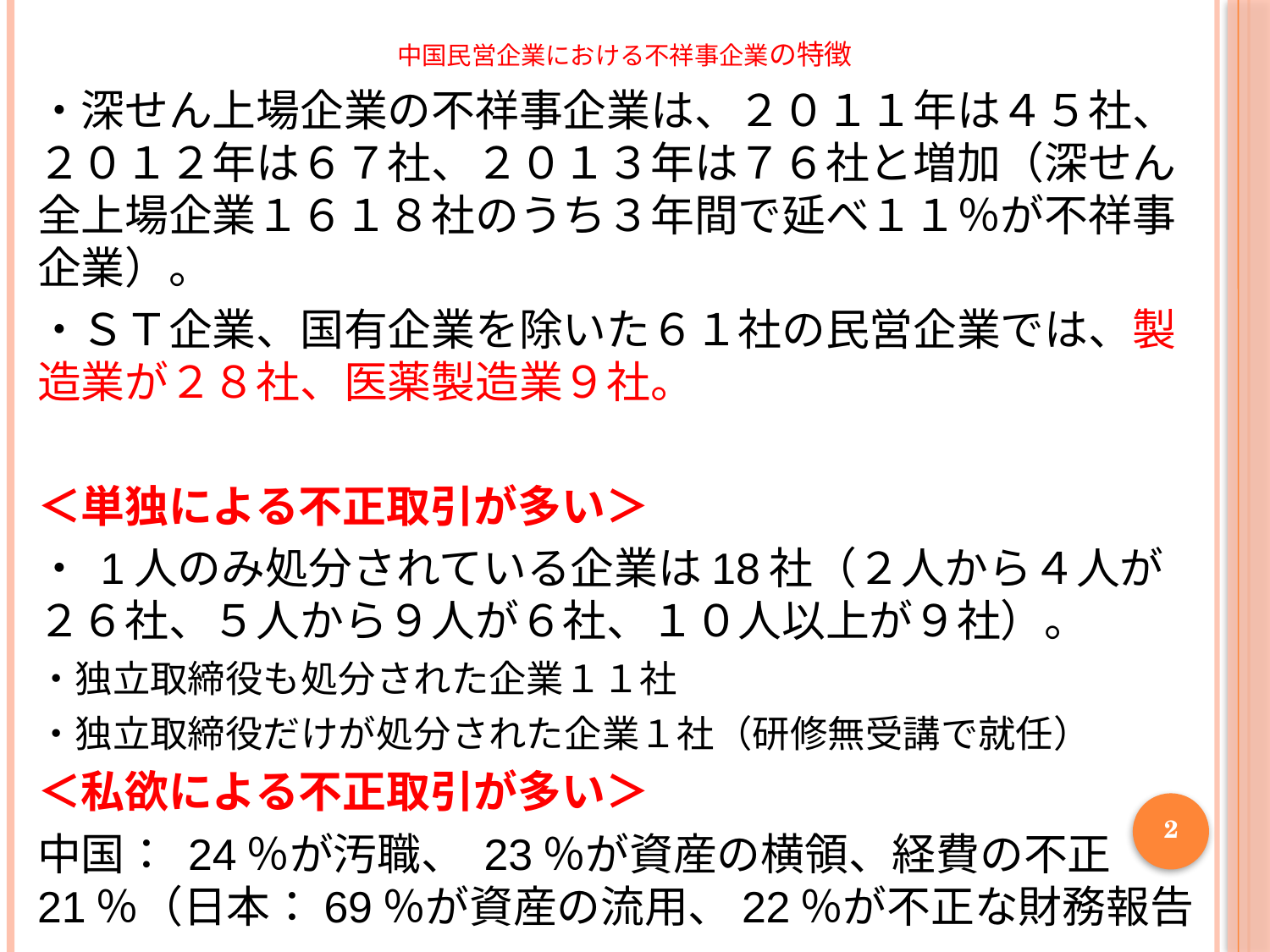

# 中国民営企業における不祥事企業の特徴
・深せん上場企業の不祥事企業は、２０１１年は４５社、２０１２年は６７社、２０１３年は７６社と増加（深せん全上場企業１６１８社のうち３年間で延べ１１％が不祥事企業）。
・ＳＴ企業、国有企業を除いた６１社の民営企業では、製造業が２８社、医薬製造業９社。

＜単独による不正取引が多い＞
・ 1人のみ処分されている企業は18社（２人から４人が２６社、５人から９人が６社、１０人以上が９社）。
・独立取締役も処分された企業１１社
・独立取締役だけが処分された企業１社（研修無受講で就任）
＜私欲による不正取引が多い＞
中国： 24％が汚職、 23％が資産の横領、経費の不正21％（日本：69％が資産の流用、22％が不正な財務報告

2